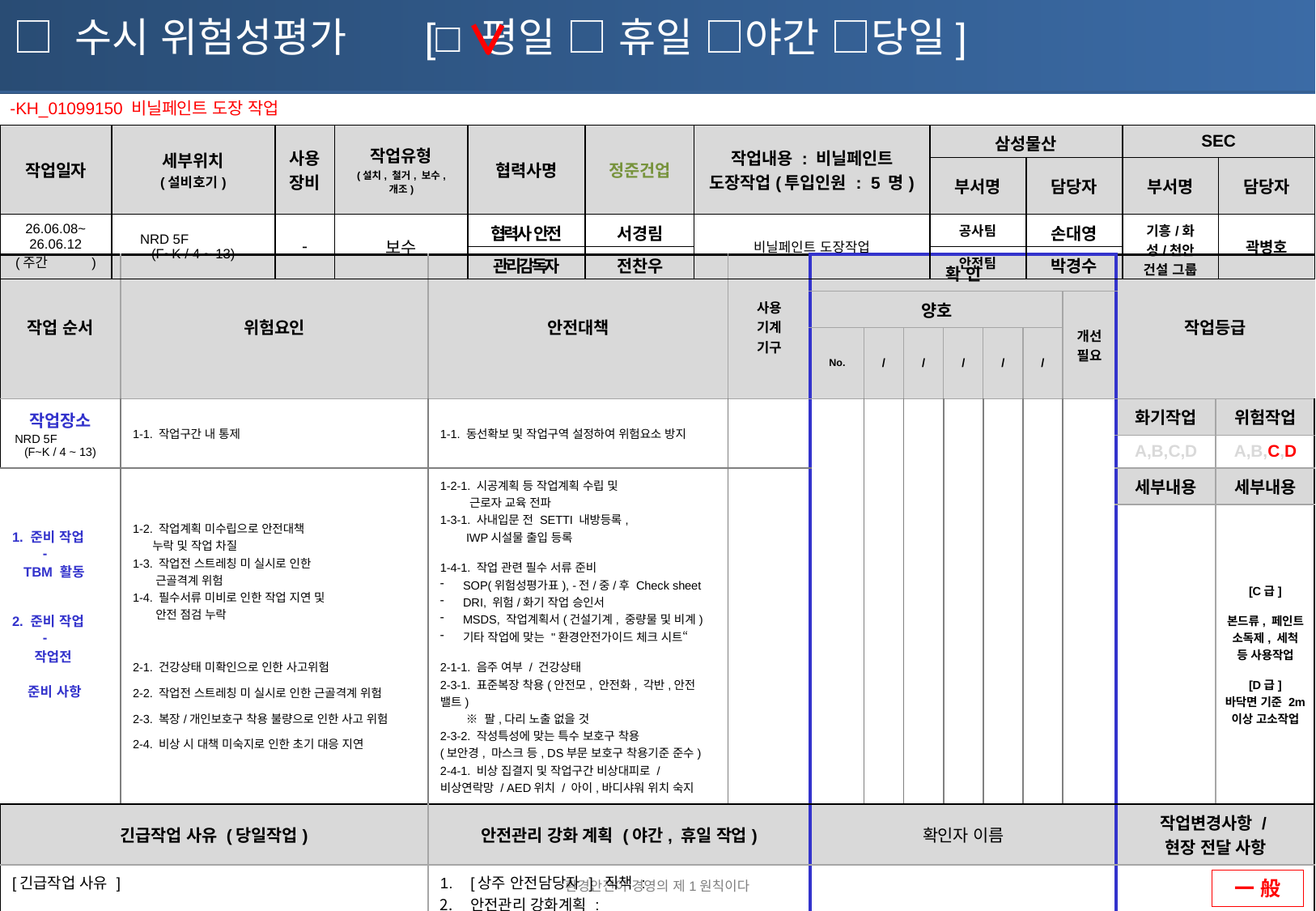

□ 수시 위험성평가      [□ 평일 □ 휴일 □야간 □당일]

-KH_01099150 비닐페인트 도장 작업
| 작업일자 | 세부위치 (설비호기) | 사용장비 | 작업유형 (설치, 철거, 보수, 개조) | 협력사명 | 정준건업 | 작업내용 : 비닐페인트 도장작업(투입인원 : 5 명) | 삼성물산 |  | SEC |  |
| --- | --- | --- | --- | --- | --- | --- | --- | --- | --- | --- |
|  |  |  |  |  |  |  | 부서명 | 담당자 | 부서명 | 담당자 |
| 26.06.08~ 26.06.12 (주간, 야간) | NRD 5F (F~K / 4 ~ 13) | - | 보수 | 협력사 안전 | 서경림 | 비닐페인트 도장작업 | 공사팀 | 손대영 | 기흥/화성/천안 건설 그룹 | 곽병호 |
|  |  |  |  | 관리감독자 | 전찬우 |  | 안전팀 | 박경수 |  |  |
| 작업 순서 | 위험요인 | 안전대책 | 사용 기계 기구 | 확 인 |  |  |  |  |  |  | 작업등급 |  |
| --- | --- | --- | --- | --- | --- | --- | --- | --- | --- | --- | --- | --- |
|  |  |  |  | 양호 |  |  |  |  |  | 개선 필요 |  |  |
|  |  |  |  | No. | / | / | / | / | / |  |  |  |
| 작업장소 NRD 5F (F~K / 4 ~ 13) | 1-1. 작업구간 내 통제 | 1-1. 동선확보 및 작업구역 설정하여 위험요소 방지 |  |  |  |  |  |  |  |  | 화기작업 | 위험작업 |
|  |  |  |  |  |  |  |  |  |  |  | A,B,C,D | A,B,C,D |
| 1. 준비 작업 - TBM 활동 2. 준비 작업 - 작업전 준비 사항 | 1-2. 작업계획 미수립으로 안전대책 누락 및 작업 차질 1-3. 작업전 스트레칭 미 실시로 인한 근골격계 위험 1-4. 필수서류 미비로 인한 작업 지연 및 안전 점검 누락 2-1. 건강상태 미확인으로 인한 사고위험 2-2. 작업전 스트레칭 미 실시로 인한 근골격계 위험 2-3. 복장/개인보호구 착용 불량으로 인한 사고 위험 2-4. 비상 시 대책 미숙지로 인한 초기 대응 지연 | 1-2-1. 시공계획 등 작업계획 수립 및 근로자 교육 전파 1-3-1. 사내입문 전 SETTI 내방등록, IWP시설물 출입 등록 1-4-1. 작업 관련 필수 서류 준비 SOP(위험성평가표), -전/중/후 Check sheet DRI, 위험/화기 작업 승인서 MSDS, 작업계획서(건설기계, 중량물 및 비계) 기타 작업에 맞는 "환경안전가이드 체크 시트“ 2-1-1. 음주 여부 / 건강상태 2-3-1. 표준복장 착용(안전모, 안전화, 각반,안전 밸트) ※ 팔,다리 노출 없을 것 2-3-2. 작성특성에 맞는 특수 보호구 착용 (보안경, 마스크 등, DS부문 보호구 착용기준 준수) 2-4-1. 비상 집결지 및 작업구간 비상대피로 /비상연락망 / AED위치 / 아이,바디샤워 위치 숙지 |  |  |  |  |  |  |  |  | 세부내용 | 세부내용 |
|  |  |  |  |  |  |  |  |  |  |  |  | [C급] 본드류, 페인트 소독제, 세척 등 사용작업 [D급] 바닥면 기준 2m 이상 고소작업 |
| 긴급작업 사유 (당일작업) |  | 안전관리 강화 계획 (야간, 휴일 작업) |  | 확인자 이름 |  |  |  |  |  |  | 작업변경사항 / 현장 전달 사항 |  |
| [긴급작업 사유 ] |  | [상주 안전담당자 ] 직책 : 안전관리 강화계획 : |  |  |  |  |  |  |  |  |  |  |